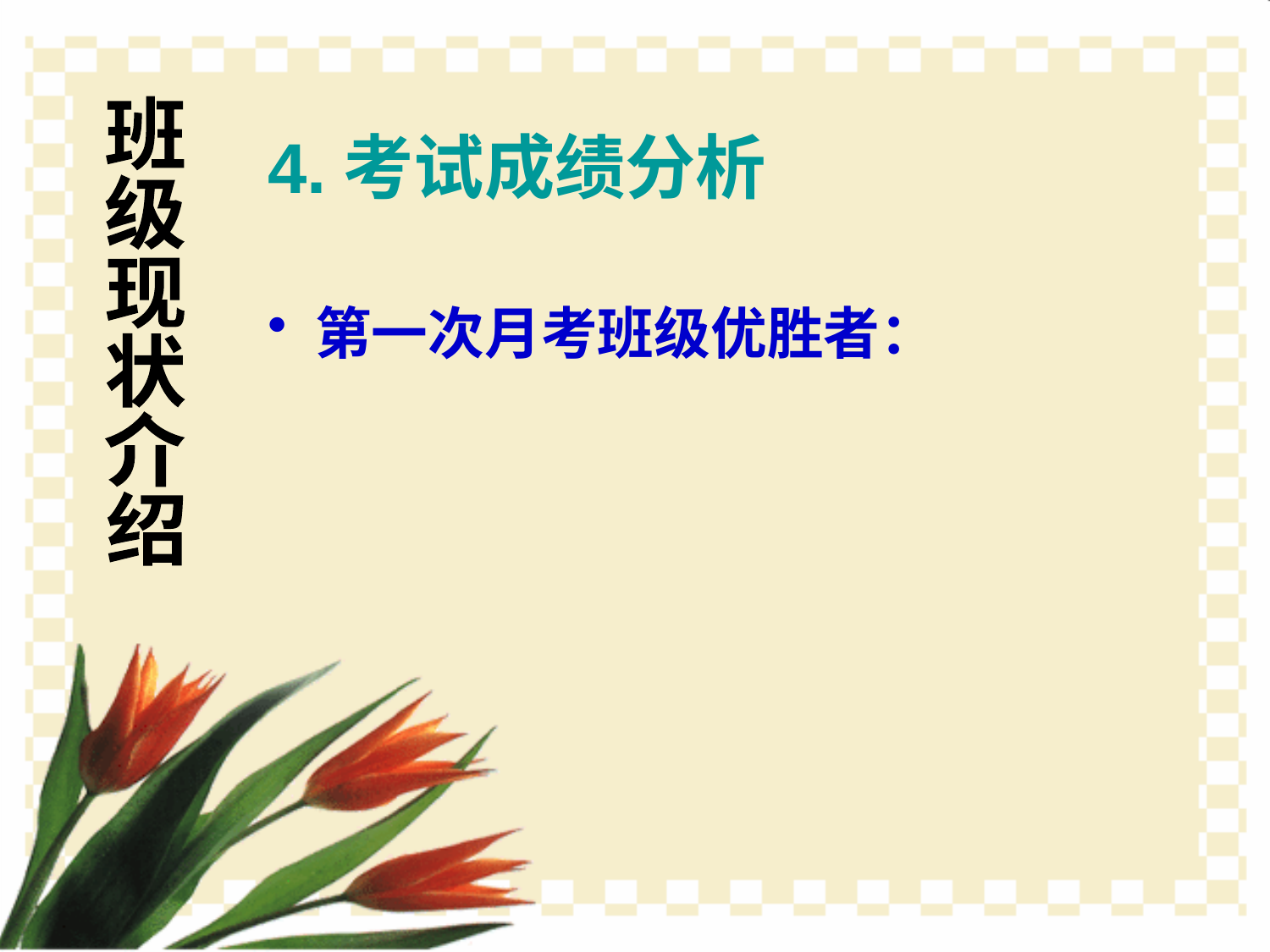

班
级
现
状
介
绍
4.考试成绩分析

第一次月考班级优胜者：